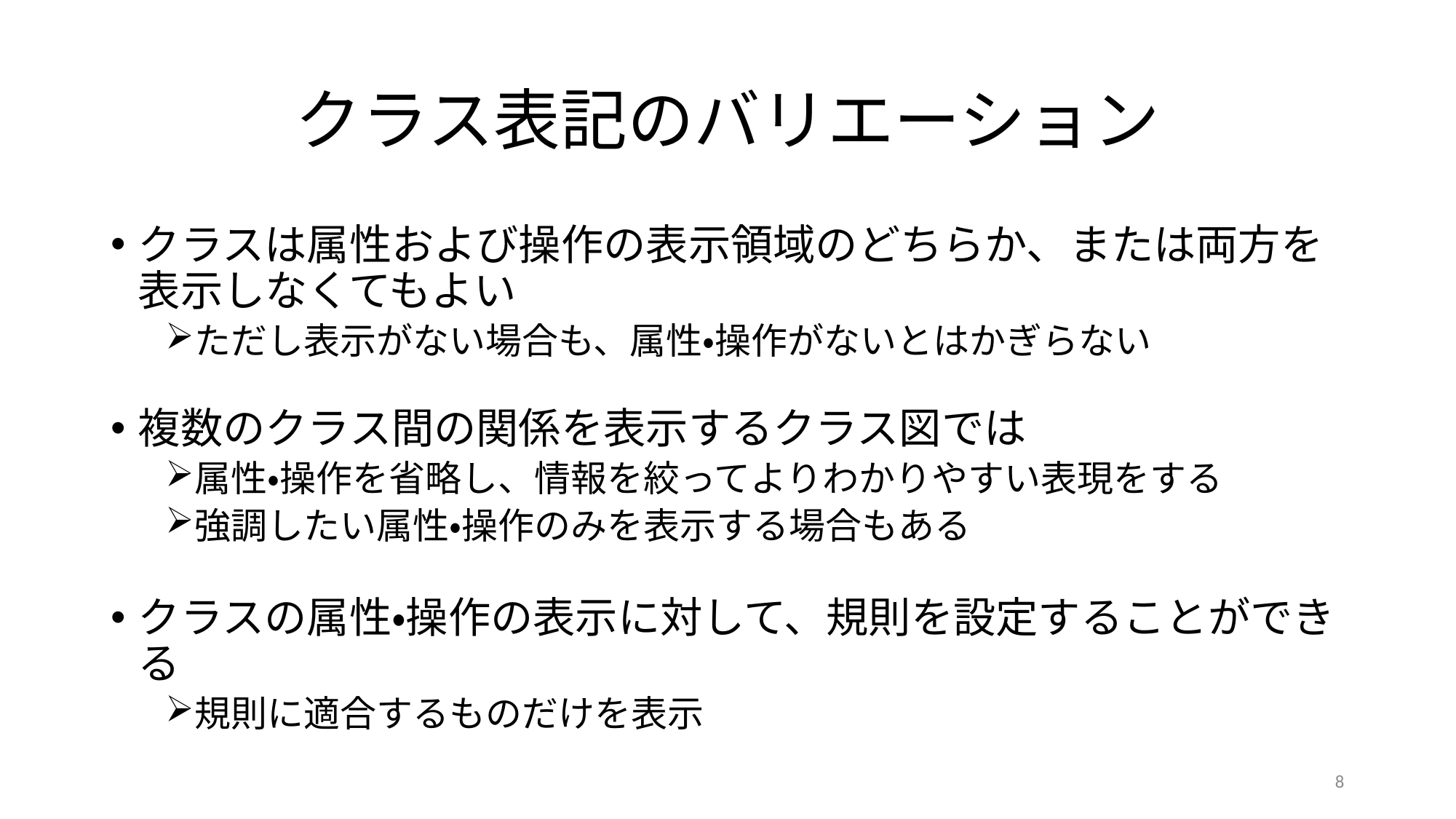

# クラス表記のバリエーション
クラスは属性および操作の表示領域のどちらか、または両方を表示しなくてもよい
ただし表示がない場合も、属性・操作がないとはかぎらない

複数のクラス間の関係を表示するクラス図では
属性・操作を省略し、情報を絞ってよりわかりやすい表現をする
強調したい属性・操作のみを表示する場合もある

クラスの属性・操作の表示に対して、規則を設定することができる
規則に適合するものだけを表示

8